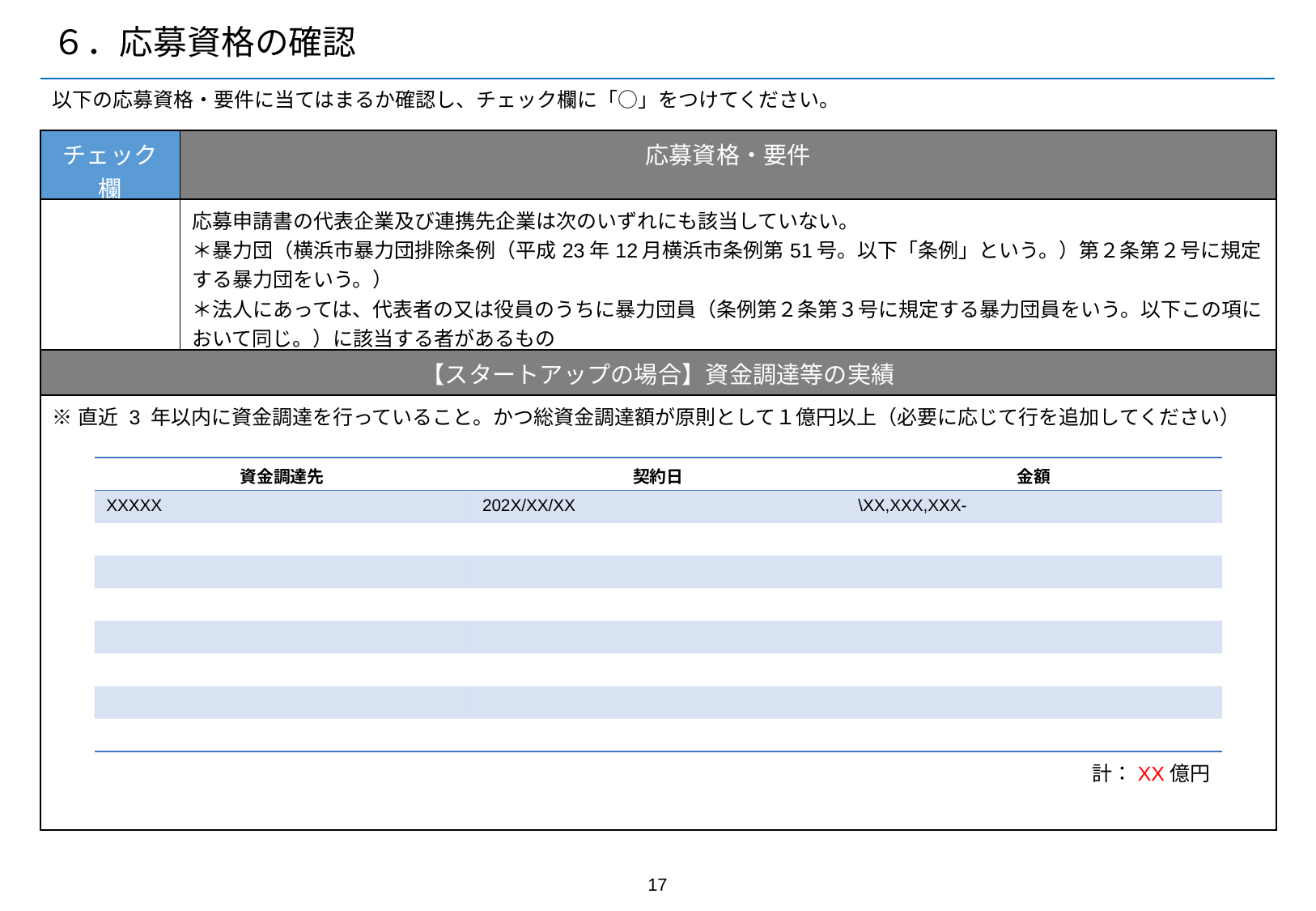

# ６．応募資格の確認
以下の応募資格・要件に当てはまるか確認し、チェック欄に「○」をつけてください。
| チェック欄 | 応募資格・要件 |
| --- | --- |
|  | 応募申請書の代表企業及び連携先企業は次のいずれにも該当していない。 ＊暴力団（横浜市暴力団排除条例（平成23年12月横浜市条例第51号。以下「条例」という。）第２条第２号に規定する暴力団をいう。） ＊法人にあっては、代表者の又は役員のうちに暴力団員（条例第２条第３号に規定する暴力団員をいう。以下この項において同じ。）に該当する者があるもの ＊法人格を持たない団体にあっては、代表者が暴力団員に該当する者があるもの |
| 【スタートアップの場合】資金調達等の実績 |
| --- |
| ※直近 3 年以内に資金調達を行っていること。かつ総資金調達額が原則として１億円以上（必要に応じて行を追加してください） |
| 資金調達先 | 契約日 | 金額 |
| --- | --- | --- |
| XXXXX | 202X/XX/XX | \XX,XXX,XXX- |
|  |  |  |
|  |  |  |
|  |  |  |
|  |  |  |
|  |  |  |
|  |  |  |
|  |  |  |
計：XX億円